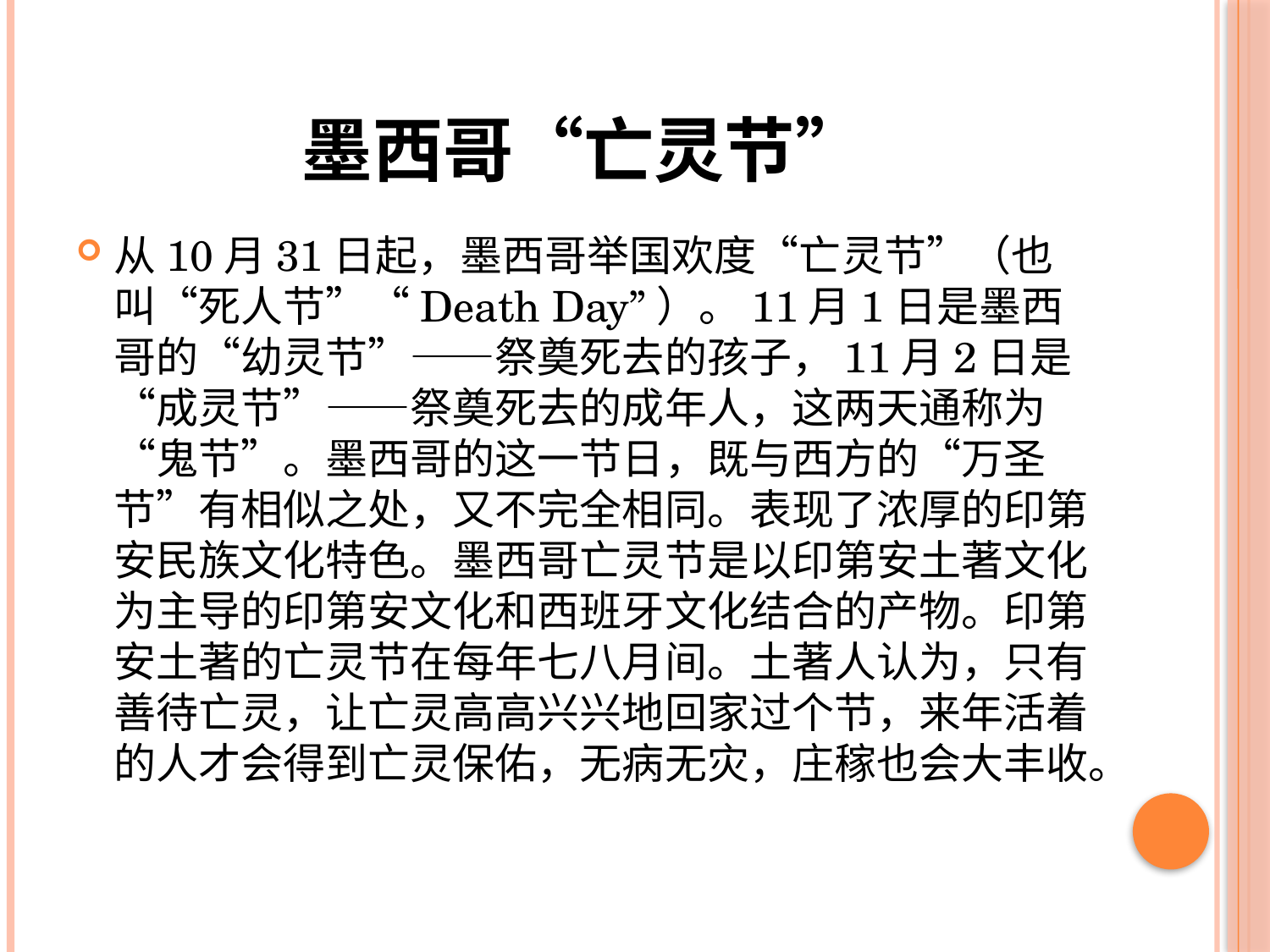

# 墨西哥“亡灵节”
从10月31日起，墨西哥举国欢度“亡灵节”（也叫“死人节”“Death Day”）。11月1日是墨西哥的“幼灵节”——祭奠死去的孩子，11月2日是“成灵节”——祭奠死去的成年人，这两天通称为“鬼节”。墨西哥的这一节日，既与西方的“万圣节”有相似之处，又不完全相同。表现了浓厚的印第安民族文化特色。墨西哥亡灵节是以印第安土著文化为主导的印第安文化和西班牙文化结合的产物。印第安土著的亡灵节在每年七八月间。土著人认为，只有善待亡灵，让亡灵高高兴兴地回家过个节，来年活着的人才会得到亡灵保佑，无病无灾，庄稼也会大丰收。